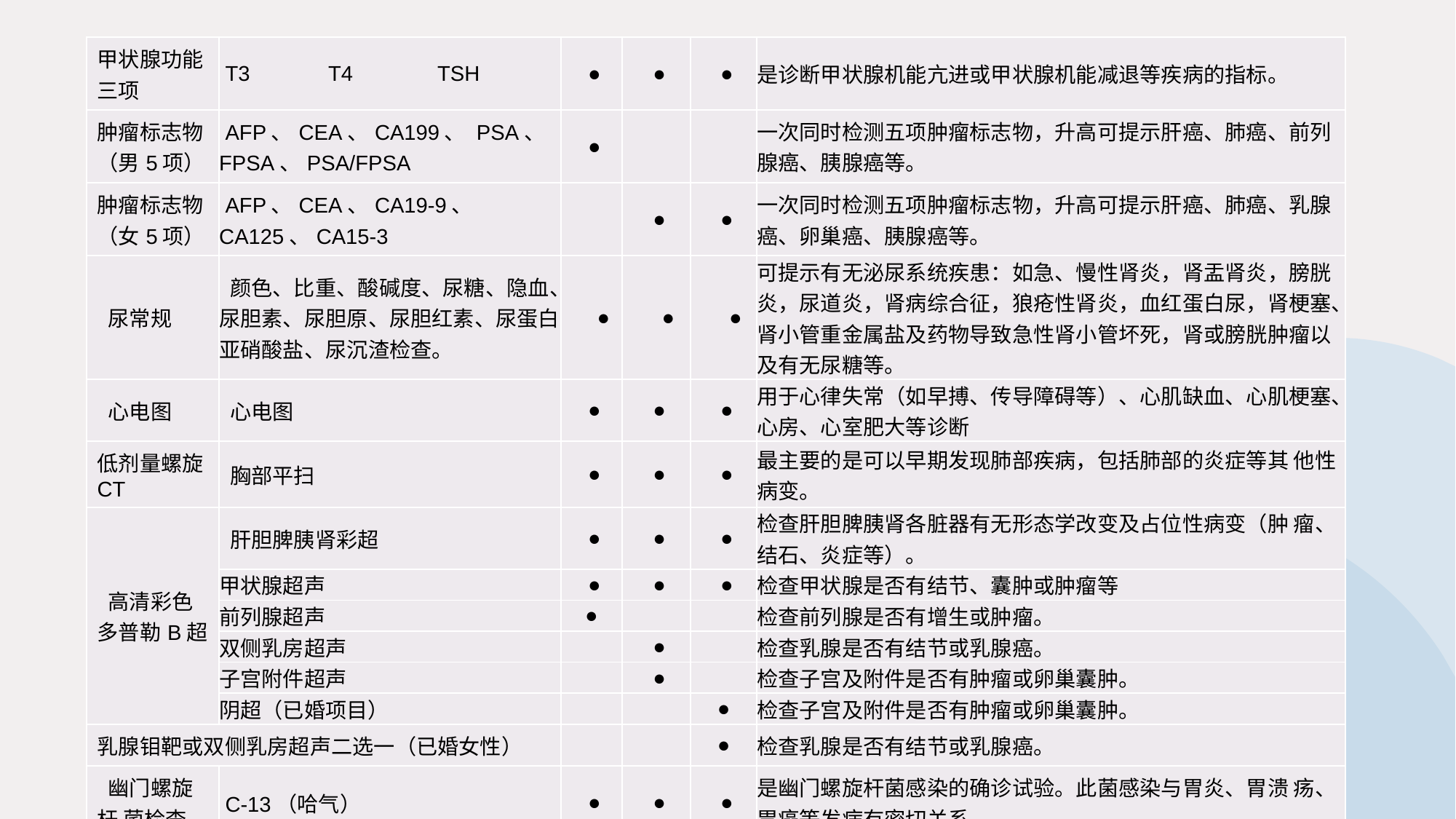

| 甲状腺功能三项 | T3 T4 TSH | ● | ● | ● | 是诊断甲状腺机能亢进或甲状腺机能减退等疾病的指标。 |
| --- | --- | --- | --- | --- | --- |
| 肿瘤标志物（男5项） | AFP、CEA、CA199、 PSA、FPSA、PSA/FPSA | ● |  |  | 一次同时检测五项肿瘤标志物，升高可提示肝癌、肺癌、前列腺癌、胰腺癌等。 |
| 肿瘤标志物（女5项） | AFP、CEA、CA19-9、 CA125、CA15-3 |  | ● | ● | 一次同时检测五项肿瘤标志物，升高可提示肝癌、肺癌、乳腺癌、卵巢癌、胰腺癌等。 |
| 尿常规 | 颜色、比重、酸碱度、尿糖、隐血、尿胆素、尿胆原、尿胆红素、尿蛋白、亚硝酸盐、尿沉渣检查。 | ● | ● | ● | 可提示有无泌尿系统疾患：如急、慢性肾炎，肾盂肾炎，膀胱炎，尿道炎，肾病综合征，狼疮性肾炎，血红蛋白尿，肾梗塞、肾小管重金属盐及药物导致急性肾小管坏死，肾或膀胱肿瘤以及有无尿糖等。 |
| 心电图 | 心电图 | ● | ● | ● | 用于心律失常（如早搏、传导障碍等）、心肌缺血、心肌梗塞、心房、心室肥大等诊断 |
| 低剂量螺旋 CT | 胸部平扫 | ● | ● | ● | 最主要的是可以早期发现肺部疾病，包括肺部的炎症等其 他性病变。 |
| 高清彩色多普勒B超 | 肝胆脾胰肾彩超 | ● | ● | ● | 检查肝胆脾胰肾各脏器有无形态学改变及占位性病变（肿 瘤、结石、炎症等）。 |
|  | 甲状腺超声 | ● | ● | ● | 检查甲状腺是否有结节、囊肿或肿瘤等 |
|  | 前列腺超声 | ● |  |  | 检查前列腺是否有增生或肿瘤。 |
|  | 双侧乳房超声 |  | ● |  | 检查乳腺是否有结节或乳腺癌。 |
|  | 子宫附件超声 |  | ● |  | 检查子宫及附件是否有肿瘤或卵巢囊肿。 |
|  | 阴超（已婚项目） |  |  | ● | 检查子宫及附件是否有肿瘤或卵巢囊肿。 |
| 乳腺钼靶或双侧乳房超声二选一（已婚女性） |  |  |  | ● | 检查乳腺是否有结节或乳腺癌。 |
| 幽门螺旋杆 菌检查 | C-13（哈气） | ● | ● | ● | 是幽门螺旋杆菌感染的确诊试验。此菌感染与胃炎、胃溃 疡、胃癌等发病有密切关系。 |
| 骨密度超声 | 超声检测 | ● | ● | ● | 诊断骨质疏松，预测骨折风 险。 |
| 早餐 |  | ● | ● | ● |  |